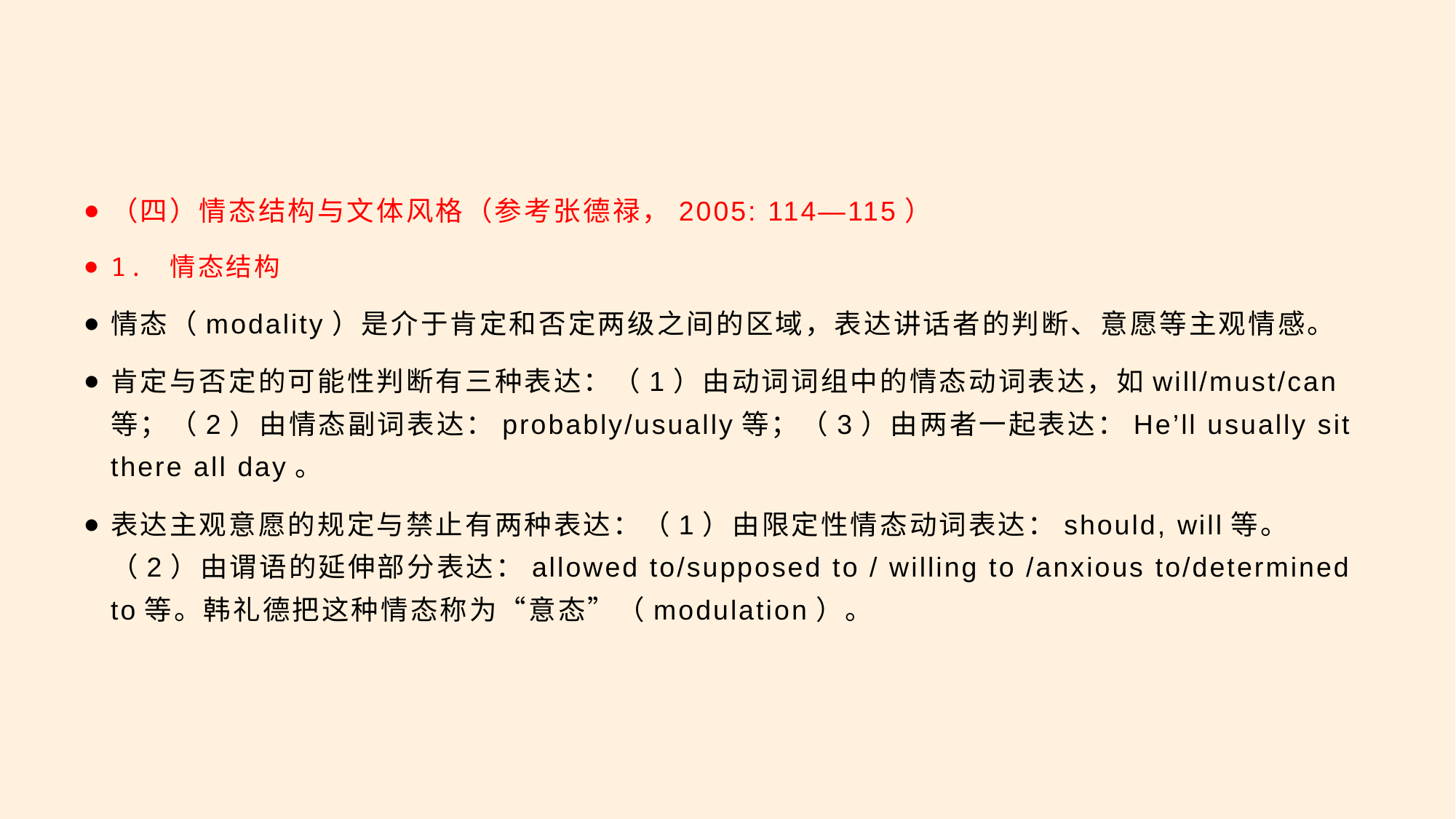

#
（四）情态结构与文体风格（参考张德禄，2005: 114—115）
1. 情态结构
情态（modality）是介于肯定和否定两级之间的区域，表达讲话者的判断、意愿等主观情感。
肯定与否定的可能性判断有三种表达：（1）由动词词组中的情态动词表达，如will/must/can等；（2）由情态副词表达：probably/usually等；（3）由两者一起表达：He’ll usually sit there all day。
表达主观意愿的规定与禁止有两种表达：（1）由限定性情态动词表达：should, will等。（2）由谓语的延伸部分表达：allowed to/supposed to / willing to /anxious to/determined to等。韩礼德把这种情态称为“意态”（modulation）。